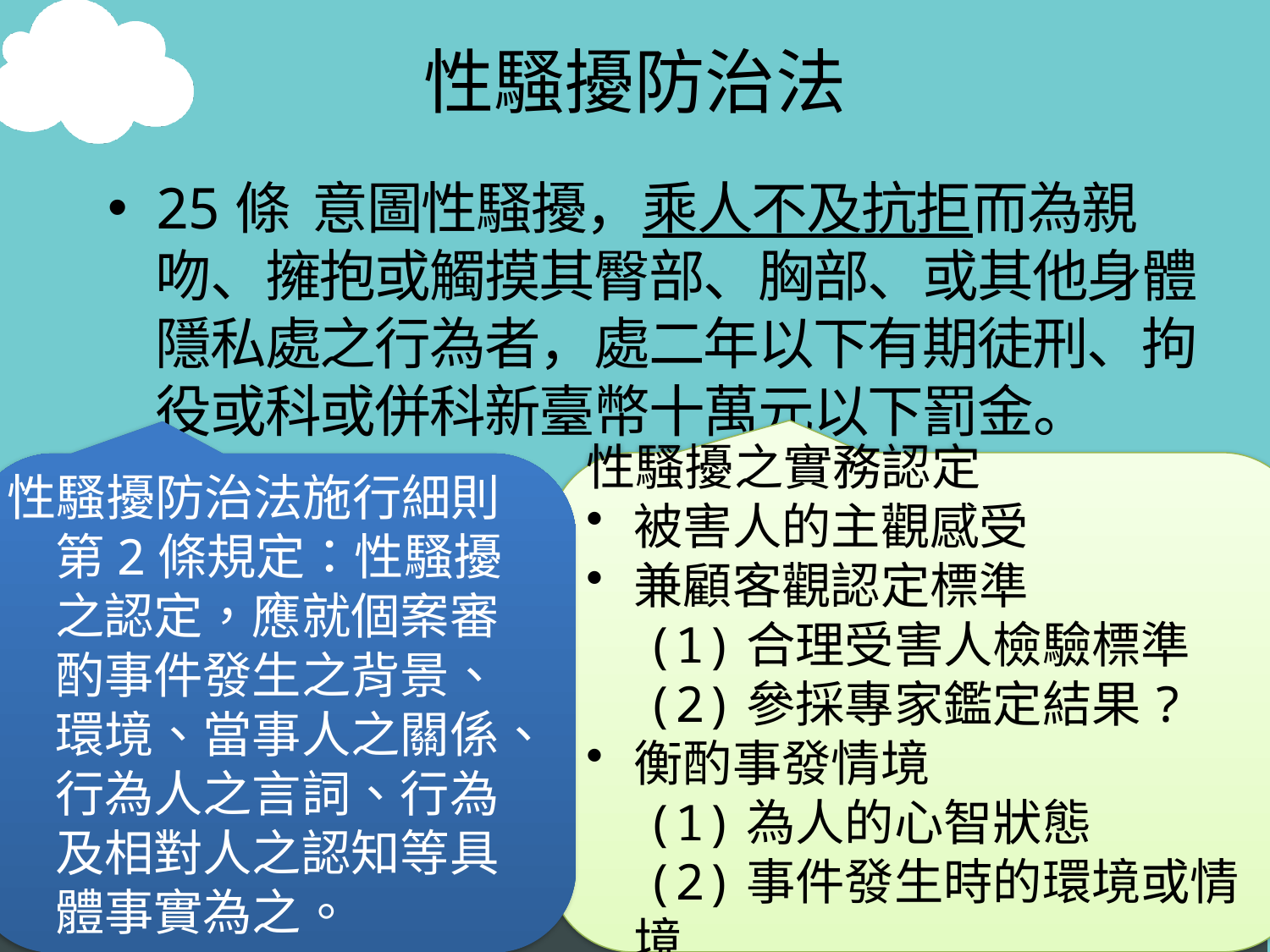

# 性騷擾防治法
25條  意圖性騷擾，乘人不及抗拒而為親吻、擁抱或觸摸其臀部、胸部、或其他身體隱私處之行為者，處二年以下有期徒刑、拘役或科或併科新臺幣十萬元以下罰金。

性騷擾之實務認定
被害人的主觀感受
兼顧客觀認定標準
  (1)合理受害人檢驗標準
  (2)參採專家鑑定結果?
衡酌事發情境
  (1)為人的心智狀態
  (2)事件發生時的環境或情境
性騷擾防治法施行細則第2條規定：性騷擾之認定，應就個案審酌事件發生之背景、環境、當事人之關係、行為人之言詞、行為及相對人之認知等具體事實為之。